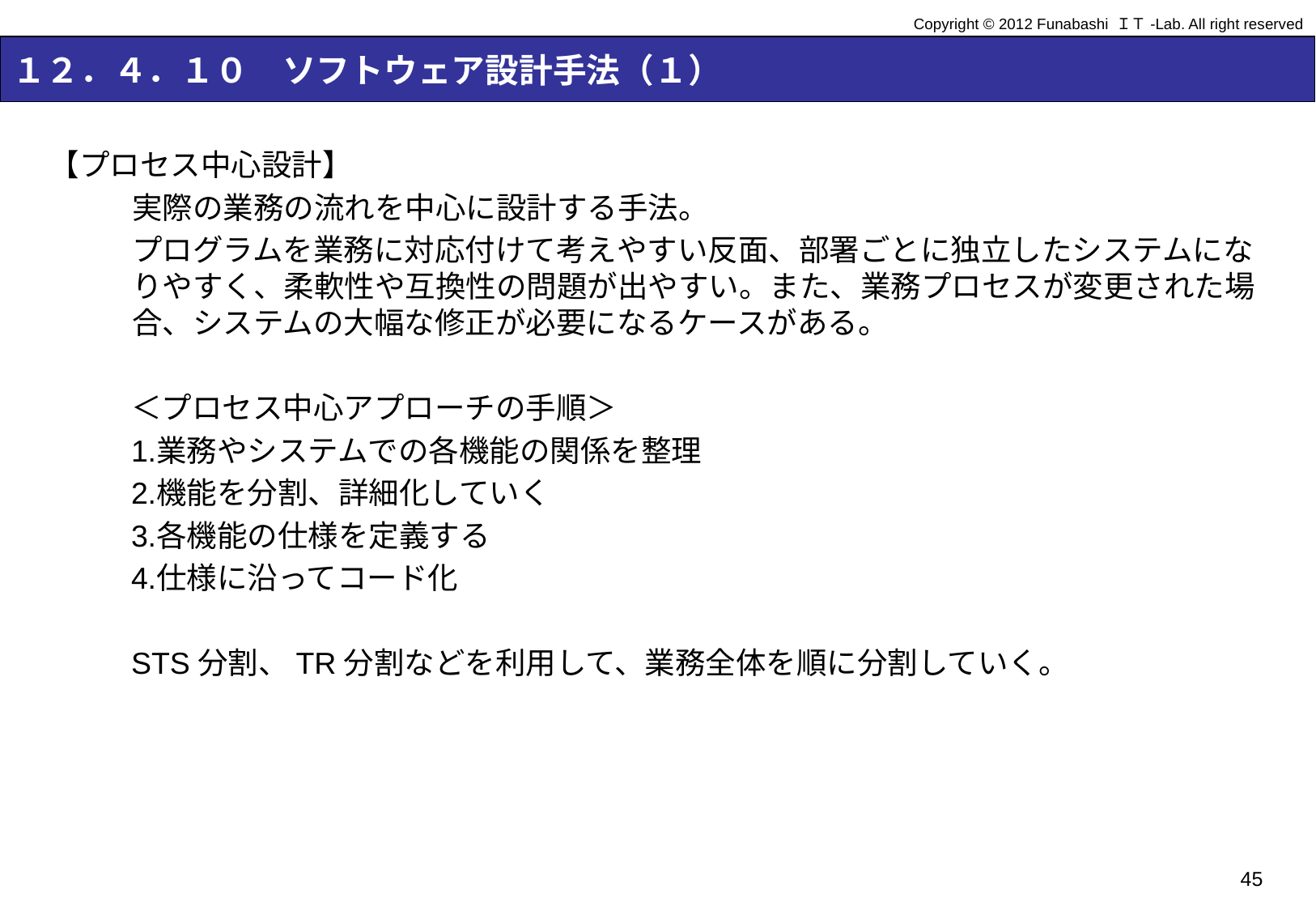

Copyright © 2012 Funabashi ＩＴ-Lab. All right reserved
# １２．４．１０　ソフトウェア設計手法（１）
【プロセス中心設計】
実際の業務の流れを中心に設計する手法。
プログラムを業務に対応付けて考えやすい反面、部署ごとに独立したシステムになりやすく、柔軟性や互換性の問題が出やすい。また、業務プロセスが変更された場合、システムの大幅な修正が必要になるケースがある。

＜プロセス中心アプローチの手順＞
業務やシステムでの各機能の関係を整理
機能を分割、詳細化していく
各機能の仕様を定義する
仕様に沿ってコード化

STS分割、TR分割などを利用して、業務全体を順に分割していく。

45